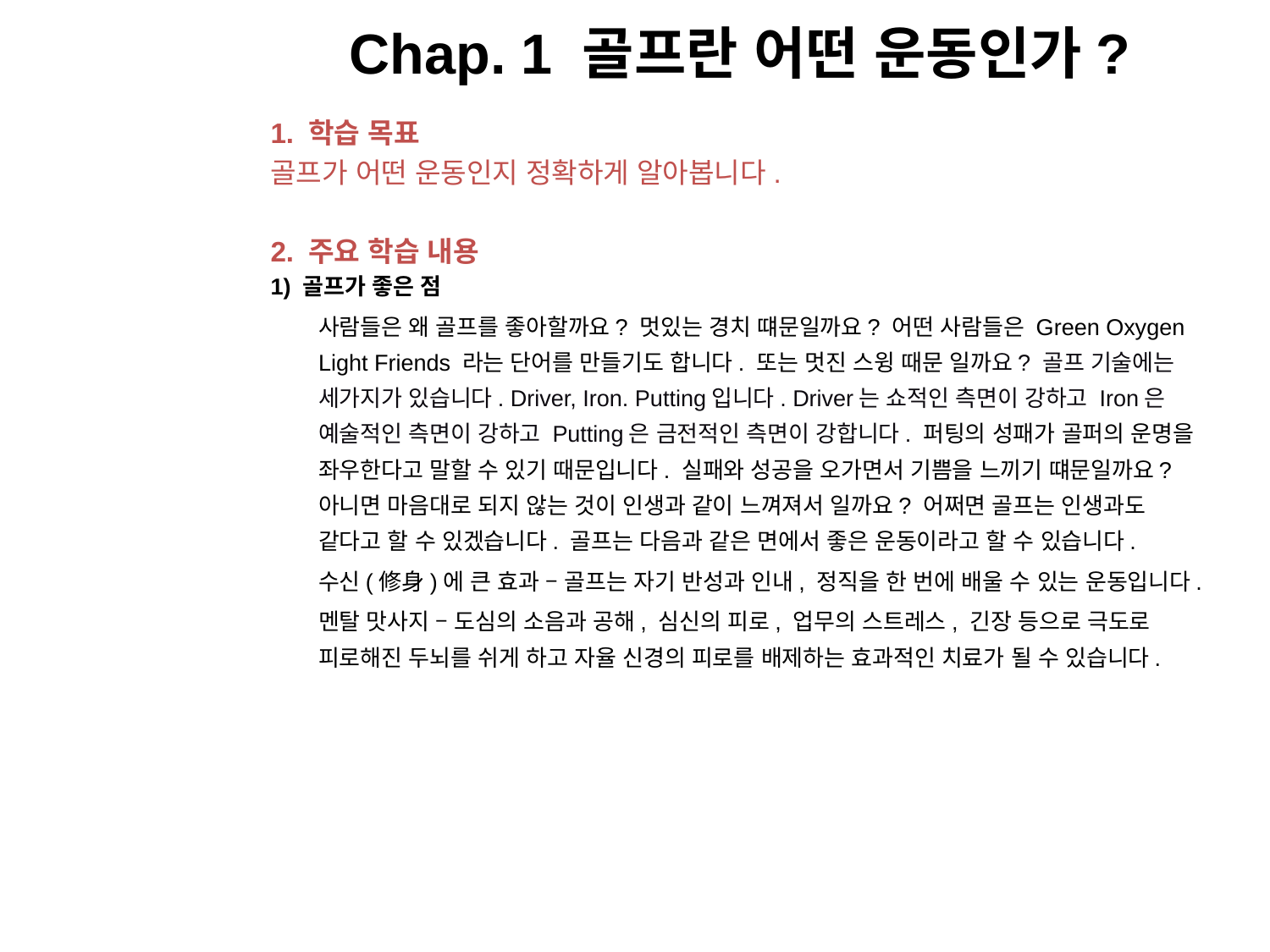

# Chap. 1 골프란 어떤 운동인가?
1. 학습 목표
골프가 어떤 운동인지 정확하게 알아봅니다.

2. 주요 학습 내용
1) 골프가 좋은 점
사람들은 왜 골프를 좋아할까요? 멋있는 경치 떄문일까요? 어떤 사람들은 Green Oxygen Light Friends 라는 단어를 만들기도 합니다. 또는 멋진 스윙 때문 일까요? 골프 기술에는 세가지가 있습니다. Driver, Iron. Putting입니다. Driver는 쇼적인 측면이 강하고 Iron은 예술적인 측면이 강하고 Putting은 금전적인 측면이 강합니다. 퍼팅의 성패가 골퍼의 운명을 좌우한다고 말할 수 있기 때문입니다. 실패와 성공을 오가면서 기쁨을 느끼기 떄문일까요? 아니면 마음대로 되지 않는 것이 인생과 같이 느껴져서 일까요? 어쩌면 골프는 인생과도 같다고 할 수 있겠습니다. 골프는 다음과 같은 면에서 좋은 운동이라고 할 수 있습니다.
수신(修身)에 큰 효과 – 골프는 자기 반성과 인내, 정직을 한 번에 배울 수 있는 운동입니다.
멘탈 맛사지 – 도심의 소음과 공해, 심신의 피로, 업무의 스트레스, 긴장 등으로 극도로 피로해진 두뇌를 쉬게 하고 자율 신경의 피로를 배제하는 효과적인 치료가 될 수 있습니다.